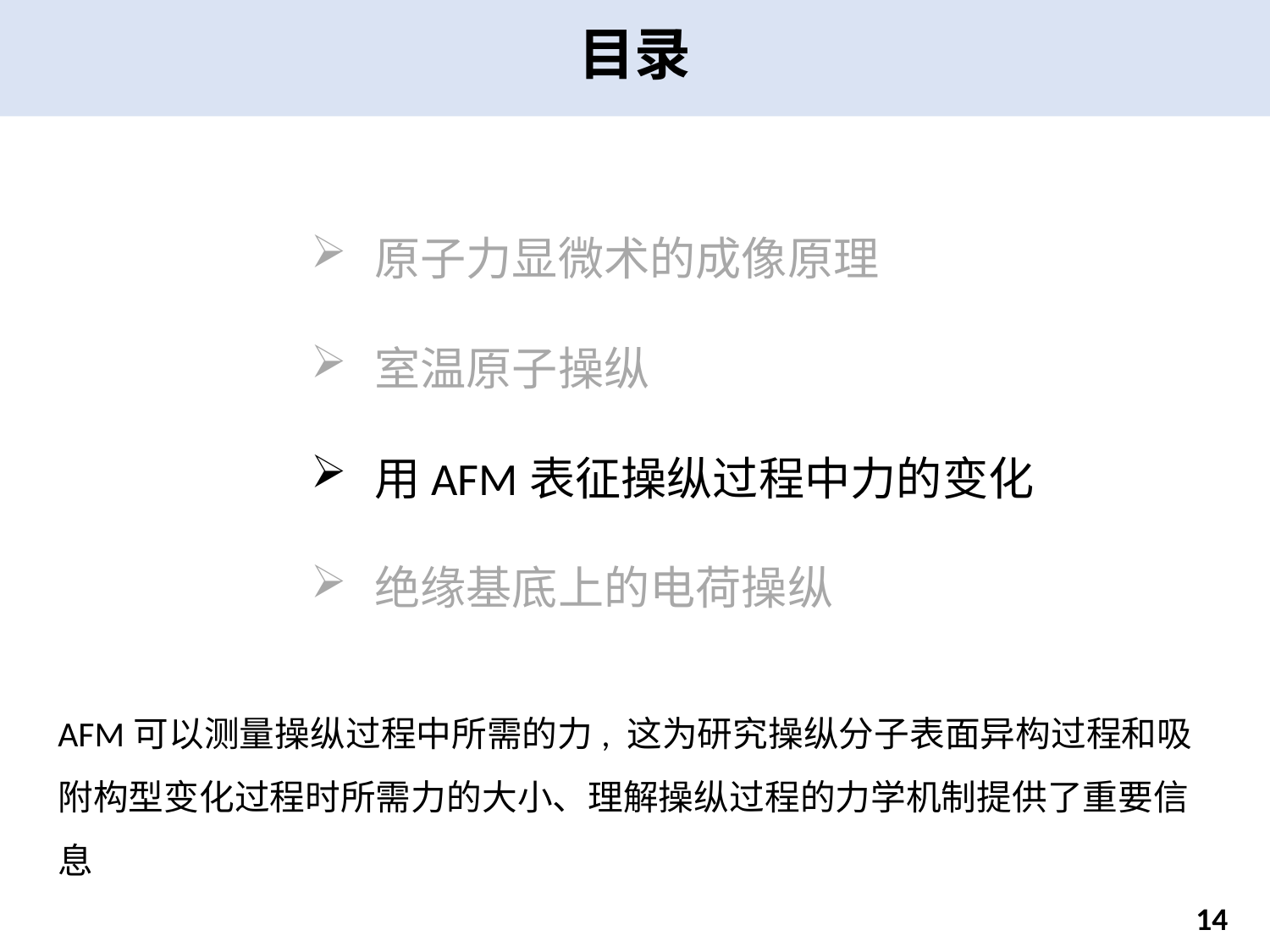

目录
原子力显微术的成像原理
室温原子操纵
用AFM表征操纵过程中力的变化
绝缘基底上的电荷操纵
AFM可以测量操纵过程中所需的力, 这为研究操纵分子表面异构过程和吸附构型变化过程时所需力的大小、理解操纵过程的力学机制提供了重要信息